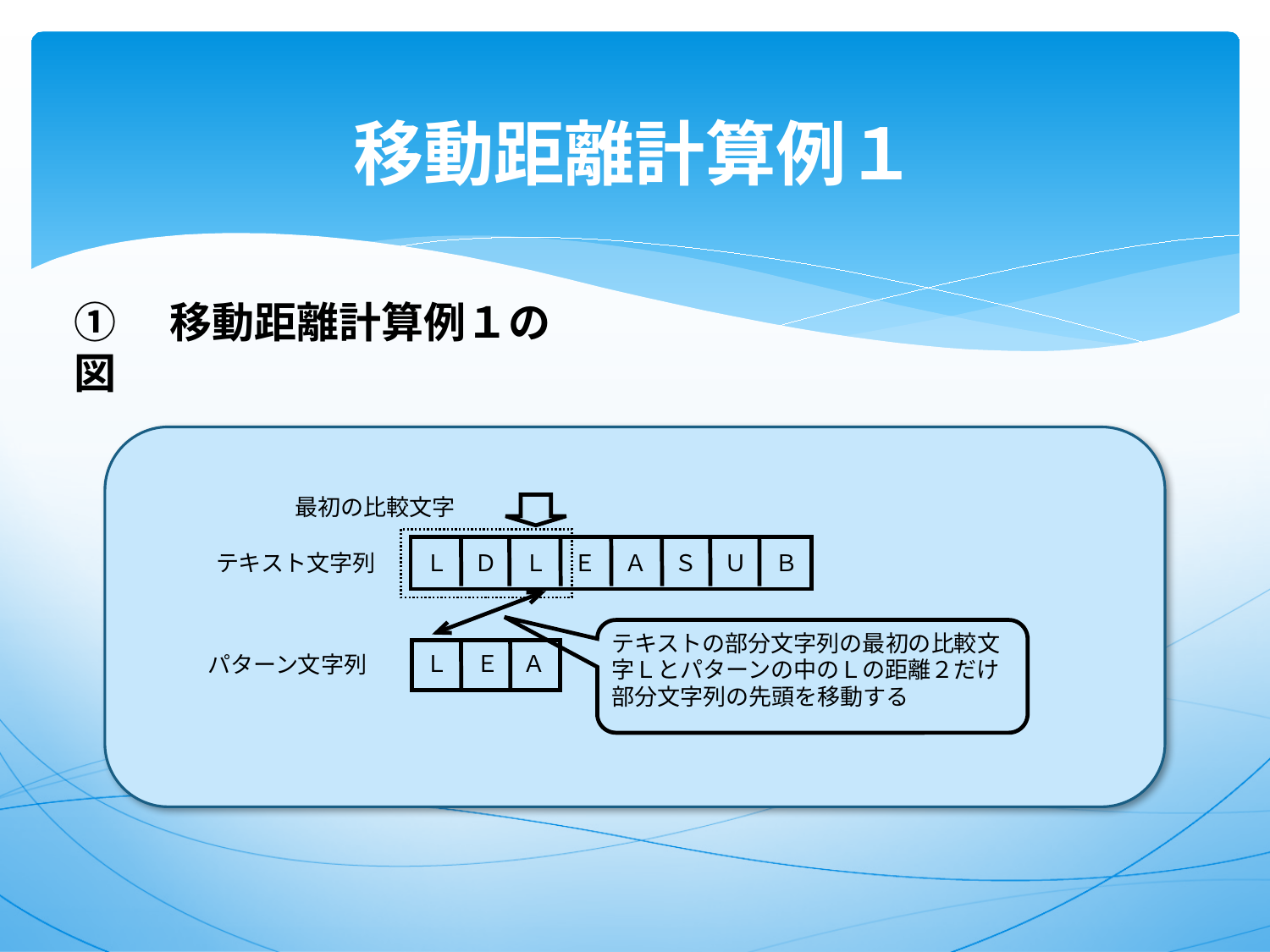

# 移動距離計算例１
①　移動距離計算例１の図

最初の比較文字

テキスト文字列
Ｌ
Ｄ
Ｌ
Ｅ
Ａ
Ｓ
Ｕ
Ｂ

テキストの部分文字列の最初の比較文字Ｌとパターンの中のＬの距離２だけ部分文字列の先頭を移動する

Ｌ
Ｅ
Ａ
パターン文字列